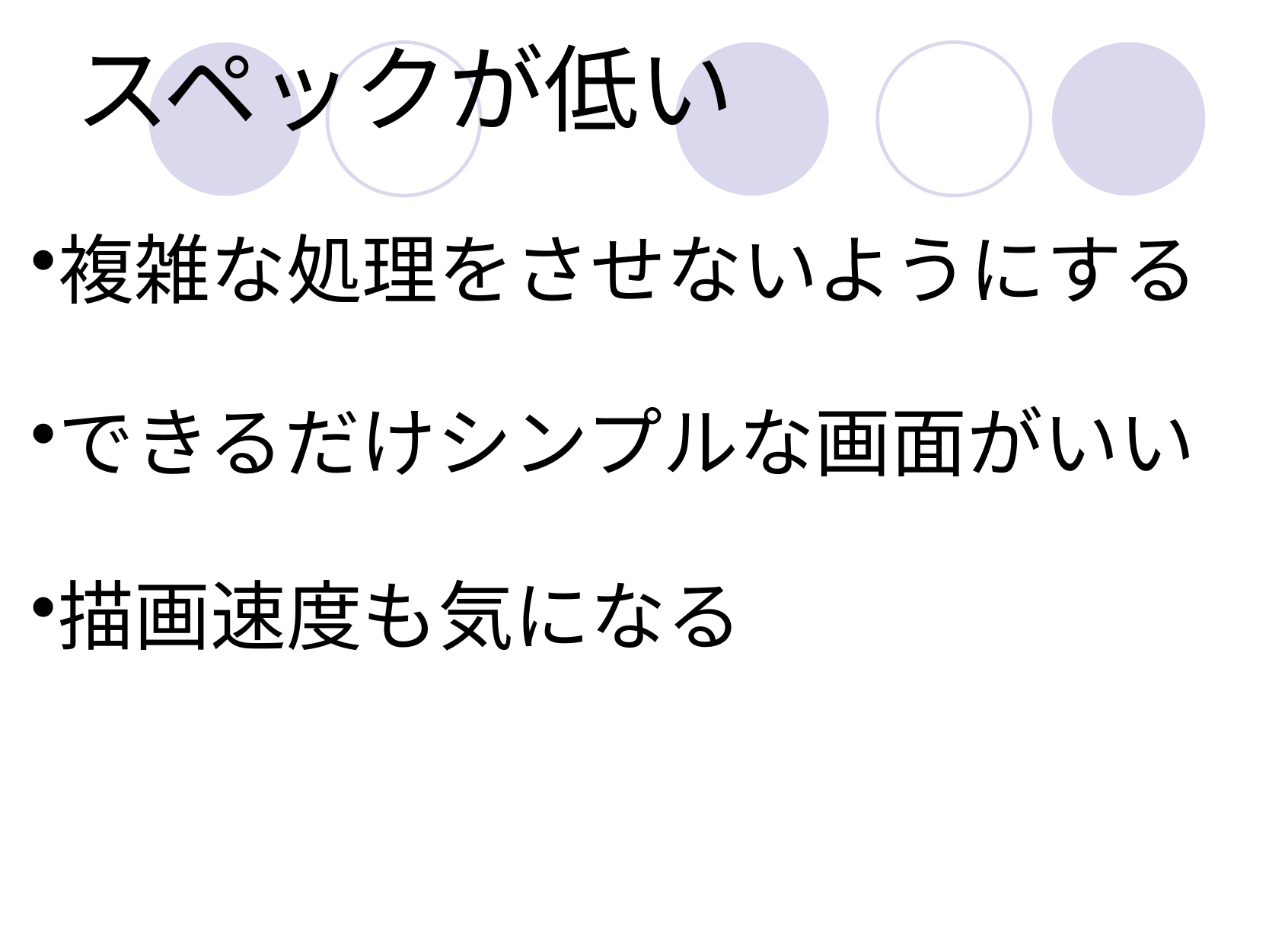

# スペックが低い
複雑な処理をさせないようにする

できるだけシンプルな画面がいい

描画速度も気になる